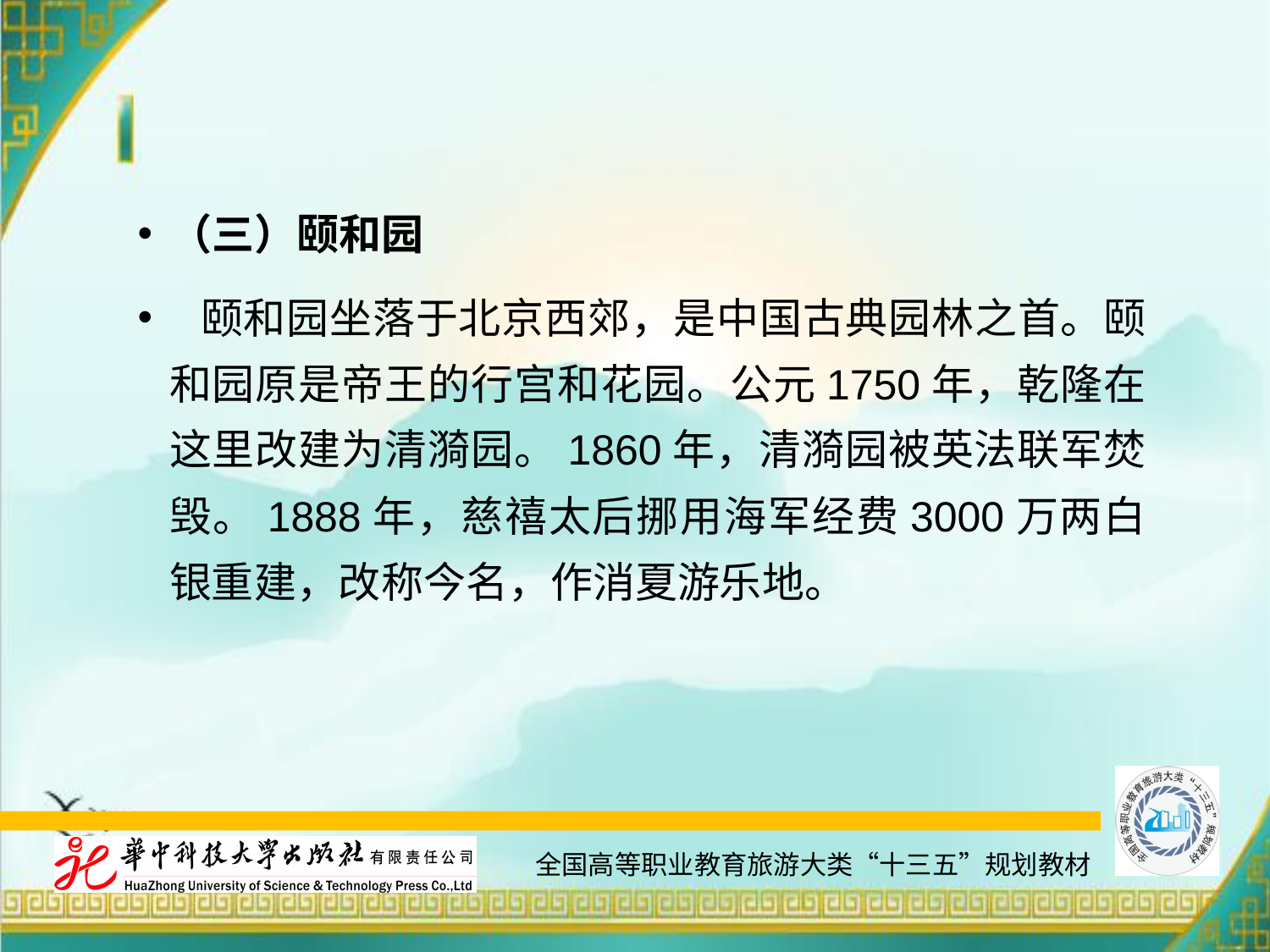

#
（三）颐和园
  颐和园坐落于北京西郊，是中国古典园林之首。颐和园原是帝王的行宫和花园。公元1750年，乾隆在这里改建为清漪园。1860年，清漪园被英法联军焚毁。1888年，慈禧太后挪用海军经费3000万两白银重建，改称今名，作消夏游乐地。